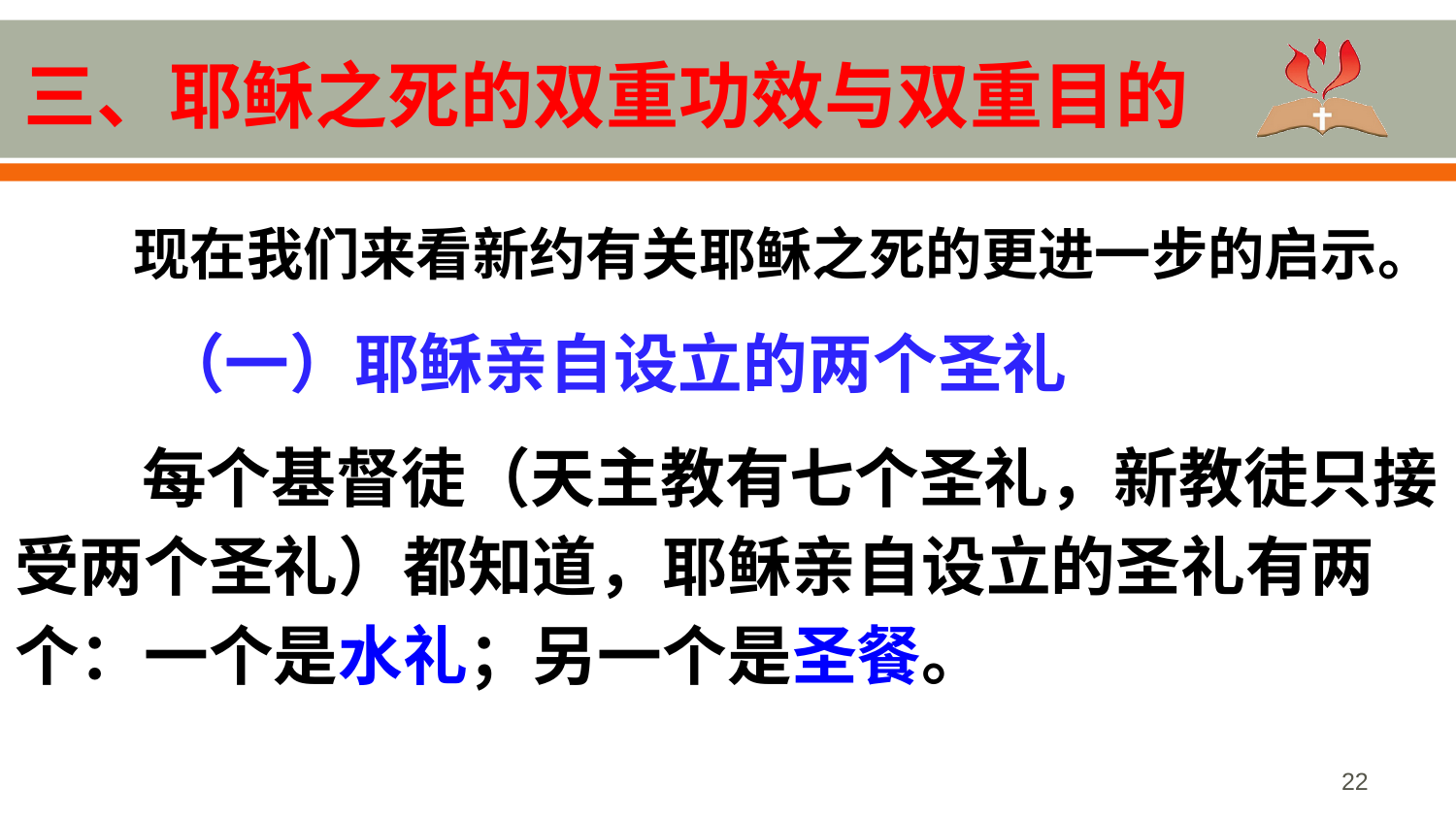

# 三、耶稣之死的双重功效与双重目的
       现在我们来看新约有关耶稣之死的更进一步的启示。
	（一）耶稣亲自设立的两个圣礼
每个基督徒（天主教有七个圣礼，新教徒只接受两个圣礼）都知道，耶稣亲自设立的圣礼有两个：一个是水礼；另一个是圣餐。

22